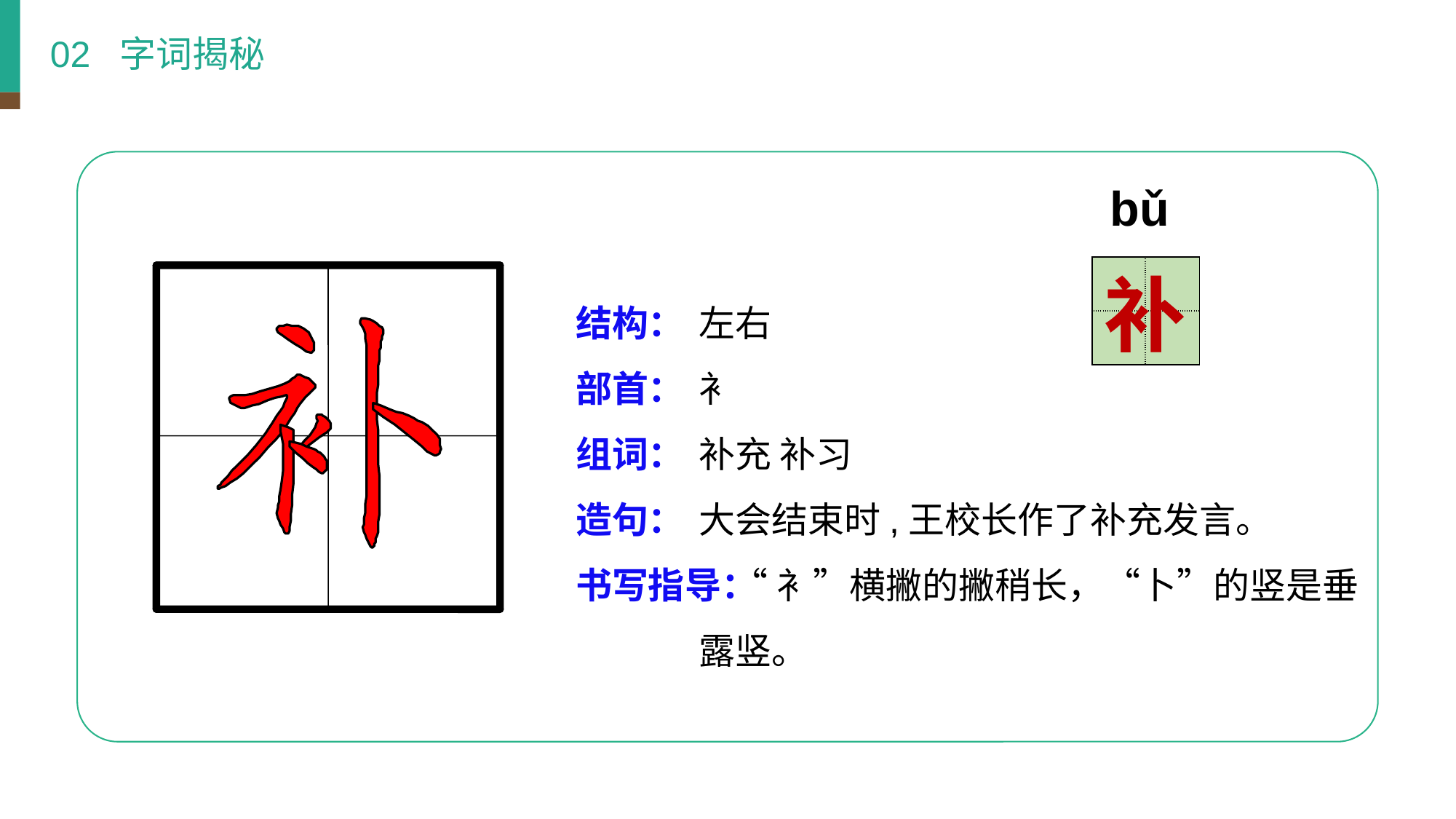

02  字词揭秘
bǔ
|  |  |
| --- | --- |
|  |  |
补

结构：
部首：
组词：
造句：
书写指导：
左右
衤
补充 补习
大会结束时,王校长作了补充发言。
    “衤”横撇的撇稍长，“卜”的竖是垂露竖。